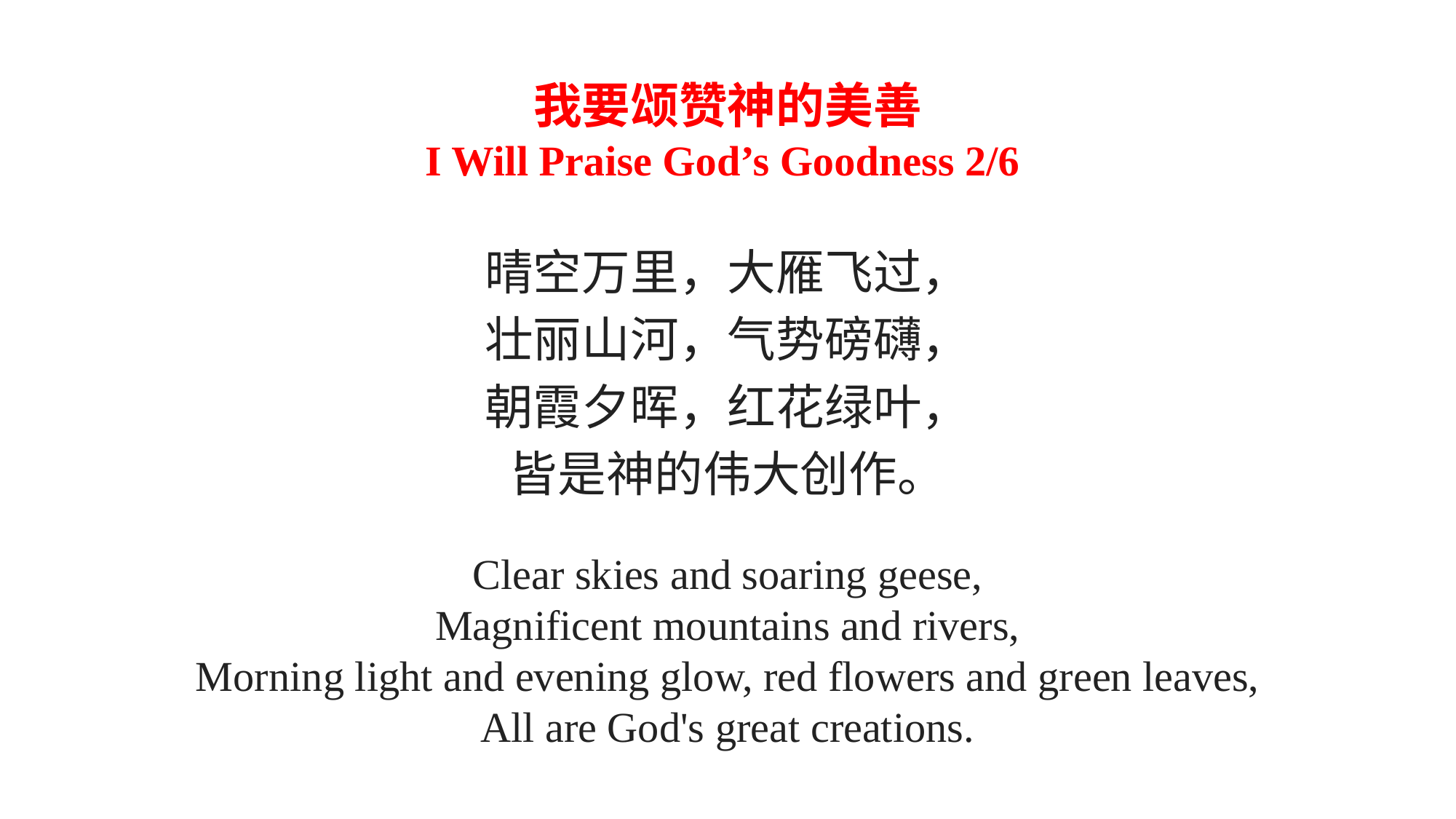

我要颂赞神的美善
I Will Praise God’s Goodness 2/6
晴空万里，大雁飞过，
壮丽山河，气势磅礴，
朝霞夕晖，红花绿叶，
皆是神的伟大创作。

Clear skies and soaring geese,
Magnificent mountains and rivers,
Morning light and evening glow, red flowers and green leaves,
All are God's great creations.